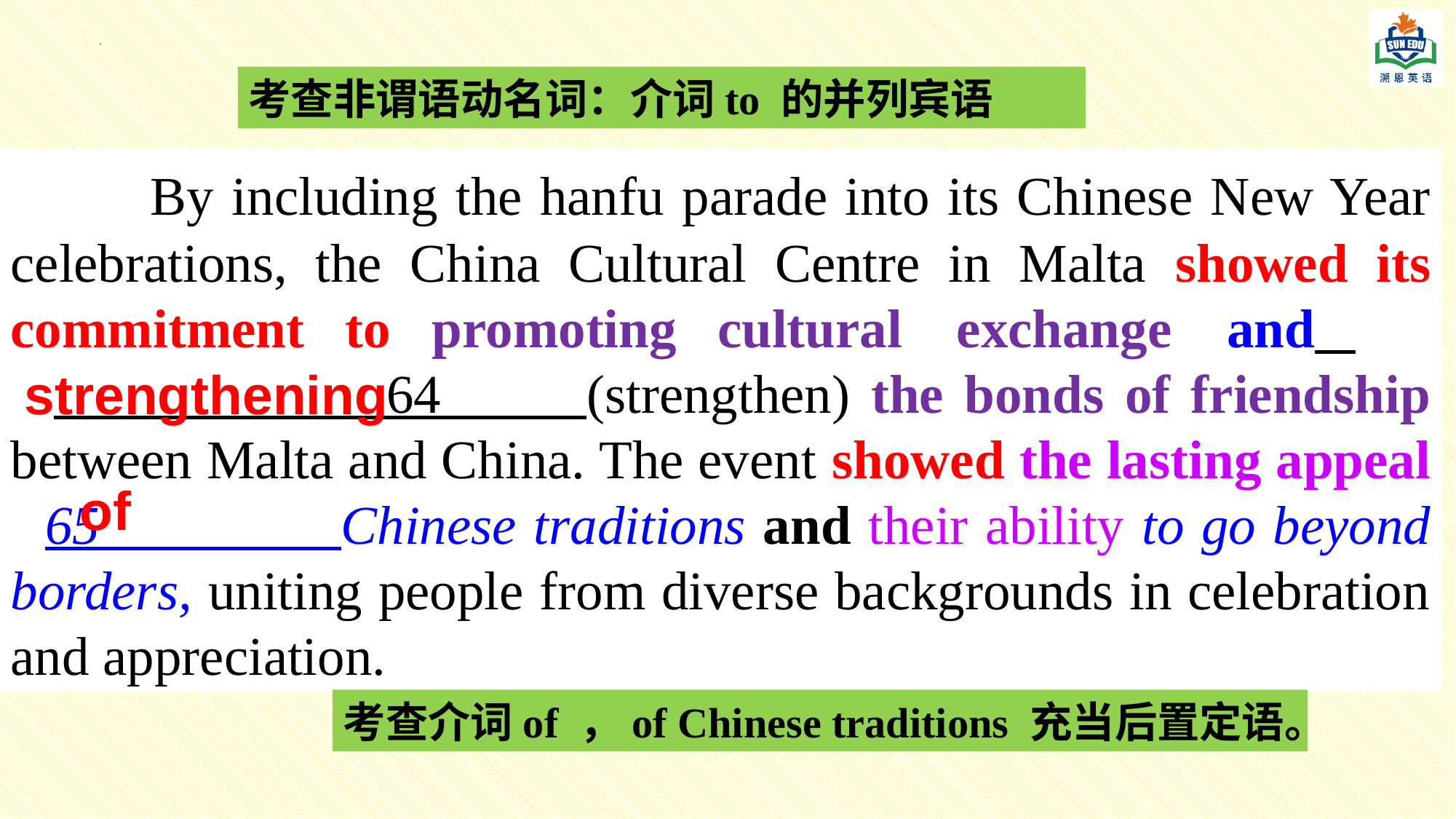

考查非谓语动名词：介词to 的并列宾语
     By including the hanfu parade into its Chinese New Year celebrations, the China Cultural Centre in Malta showed its commitment   to   promoting   cultural    exchange    and
                64       (strengthen) the bonds of friendship between Malta and China. The event showed the lasting appeal   65              Chinese traditions and their ability to go beyond borders, uniting people from diverse backgrounds in celebration and appreciation.
strengthening
of
考查介词of ，of Chinese traditions 充当后置定语。